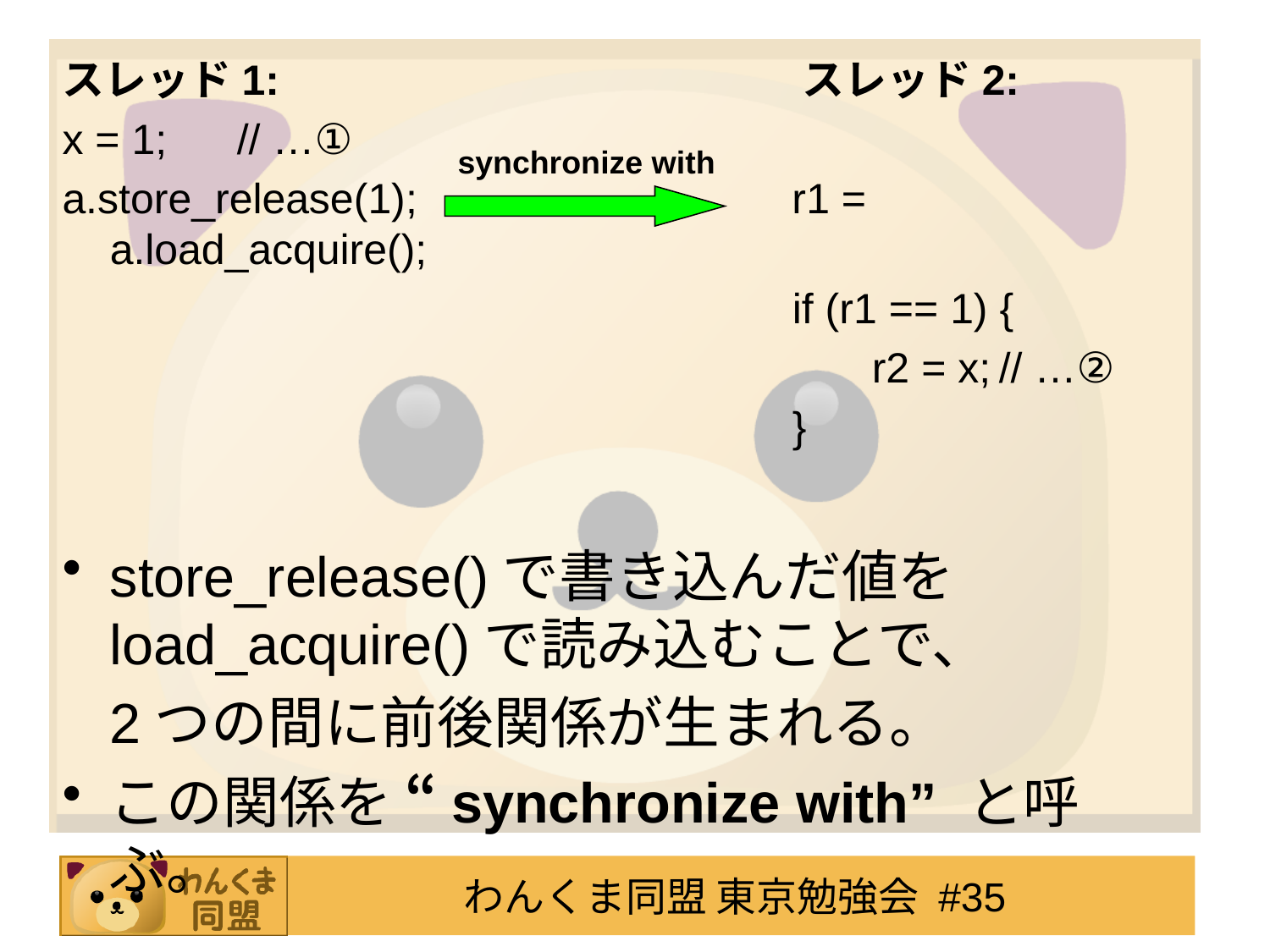

スレッド1:				    スレッド2:
x = 1;	// …①
a.store_release(1);			    r1 = a.load_acquire();
						    if (r1 == 1) {
							r2 = x;	// …②
						    }

store_release()で書き込んだ値をload_acquire()で読み込むことで、
	2つの間に前後関係が生まれる。
この関係を “synchronize with” と呼ぶ。
synchronize with